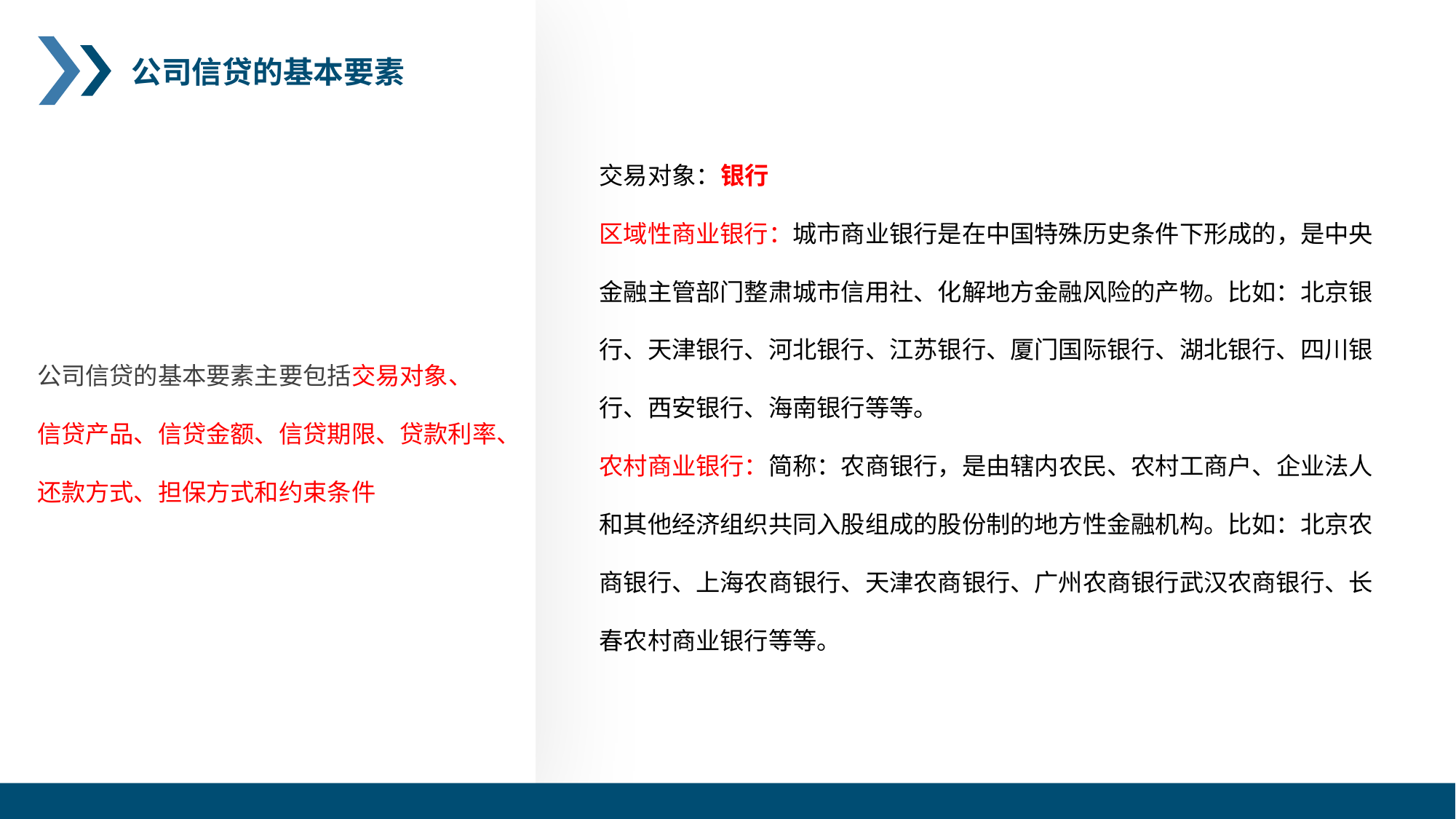

公司信贷的基本要素
交易对象：银行
区域性商业银行：城市商业银行是在中国特殊历史条件下形成的，是中央
金融主管部门整肃城市信用社、化解地方金融风险的产物。比如：北京银
行、天津银行、河北银行、江苏银行、厦门国际银行、湖北银行、四川银
行、西安银行、海南银行等等。
农村商业银行：简称：农商银行，是由辖内农民、农村工商户、企业法人
和其他经济组织共同入股组成的股份制的地方性金融机构。比如：北京农
商银行、上海农商银行、天津农商银行、广州农商银行武汉农商银行、长
春农村商业银行等等。
公司信贷的基本要素主要包括交易对象、
信贷产品、信贷金额、信贷期限、贷款利率、
还款方式、担保方式和约束条件